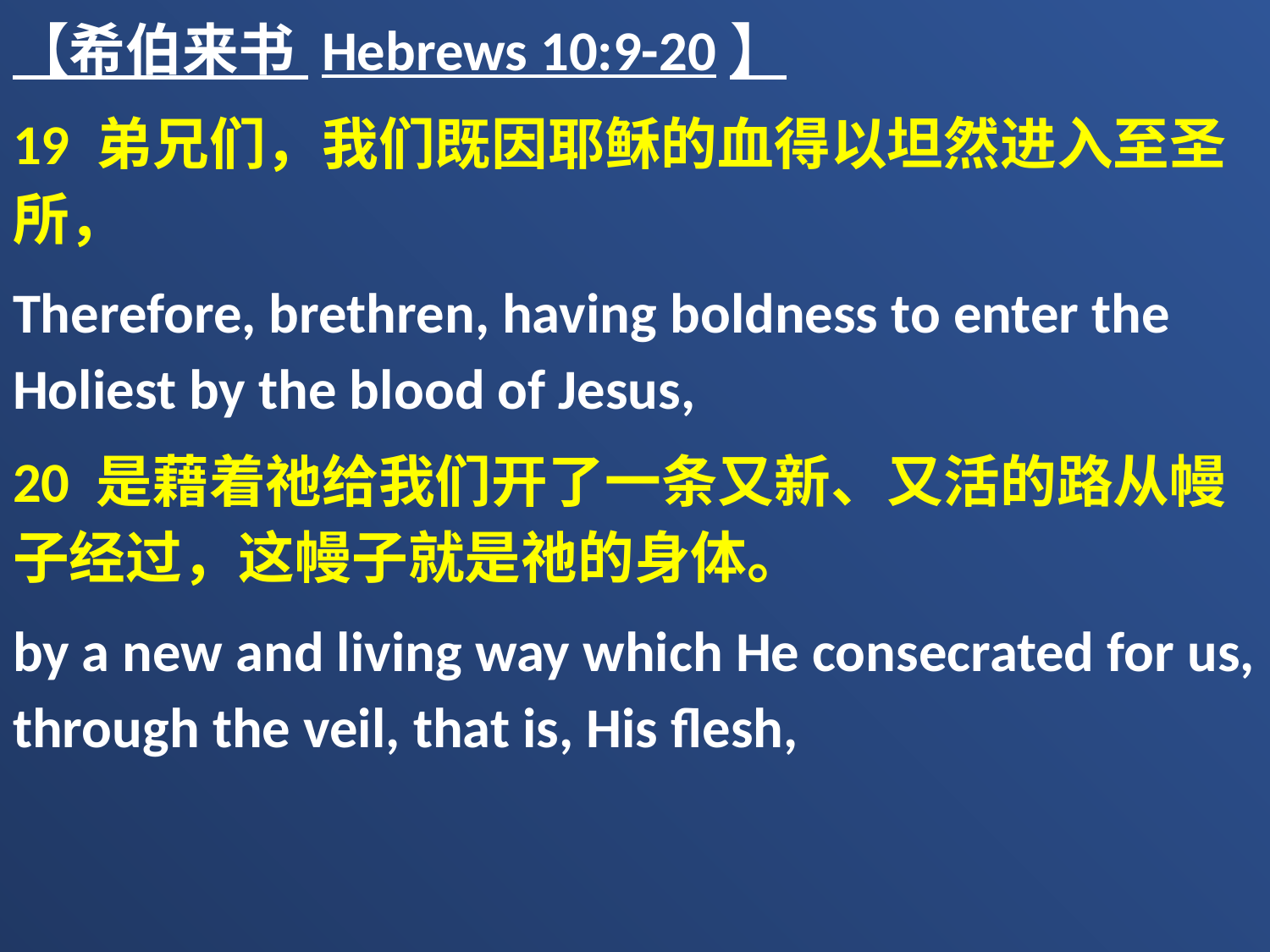

【希伯来书 Hebrews 10:9-20】
19 弟兄们，我们既因耶稣的血得以坦然进入至圣所，
Therefore, brethren, having boldness to enter the Holiest by the blood of Jesus,
20 是藉着祂给我们开了一条又新、又活的路从幔子经过，这幔子就是祂的身体。
by a new and living way which He consecrated for us, through the veil, that is, His flesh,